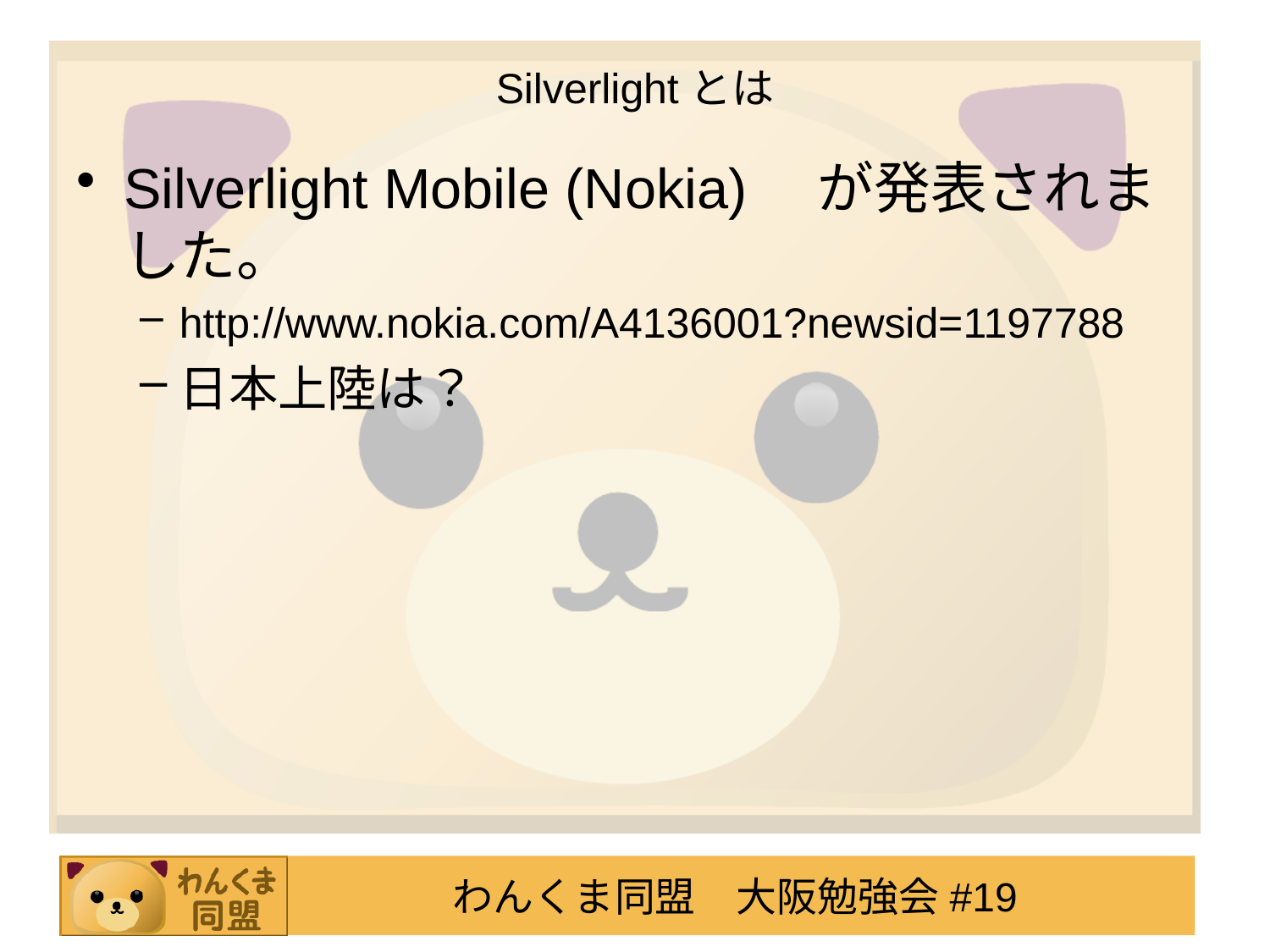

# Silverlightとは
Silverlight Mobile (Nokia)　が発表されました。
http://www.nokia.com/A4136001?newsid=1197788
日本上陸は？